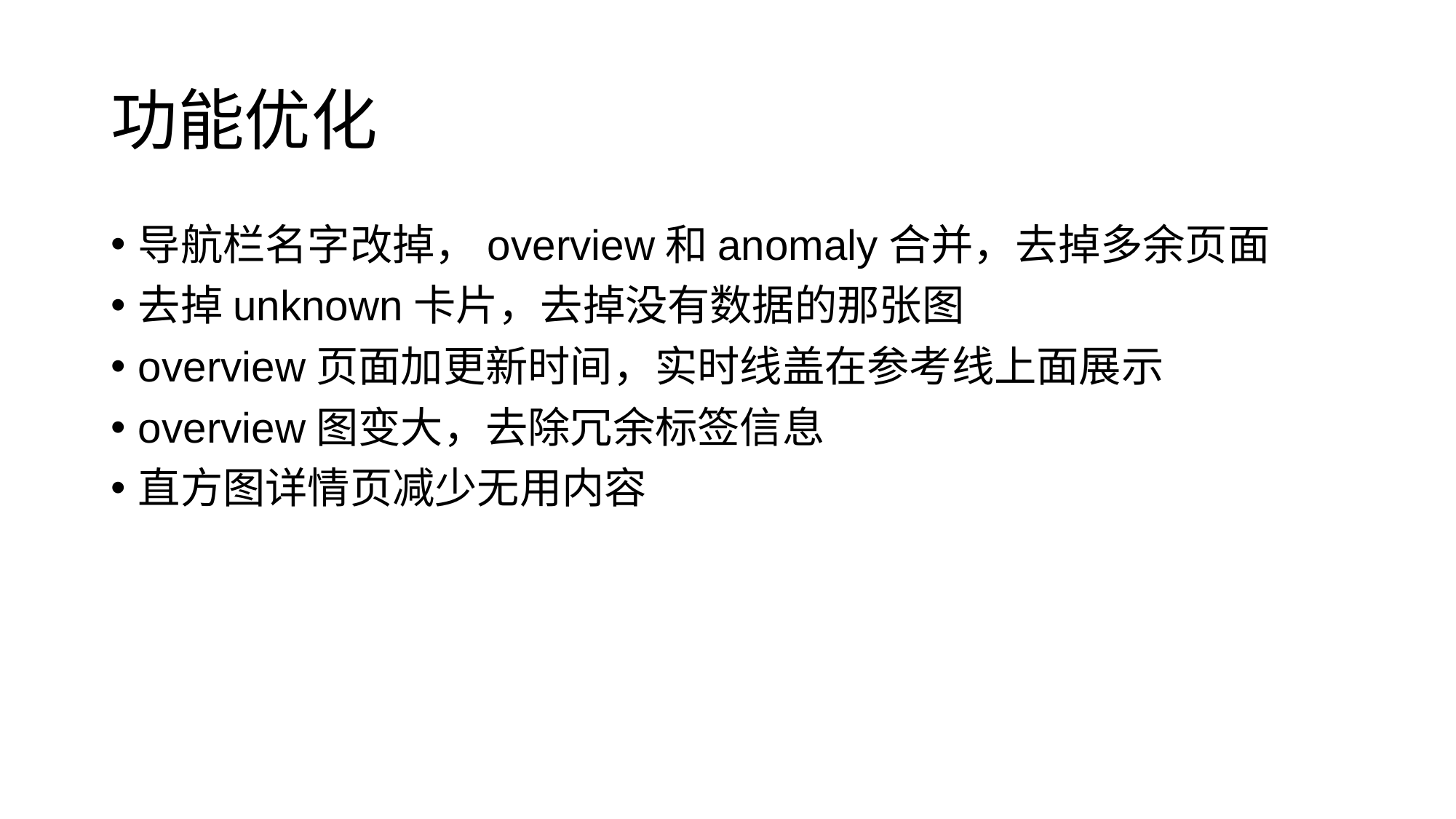

# 功能优化
导航栏名字改掉，overview和anomaly合并，去掉多余页面
去掉unknown卡片，去掉没有数据的那张图
overview页面加更新时间，实时线盖在参考线上面展示
overview图变大，去除冗余标签信息
直方图详情页减少无用内容